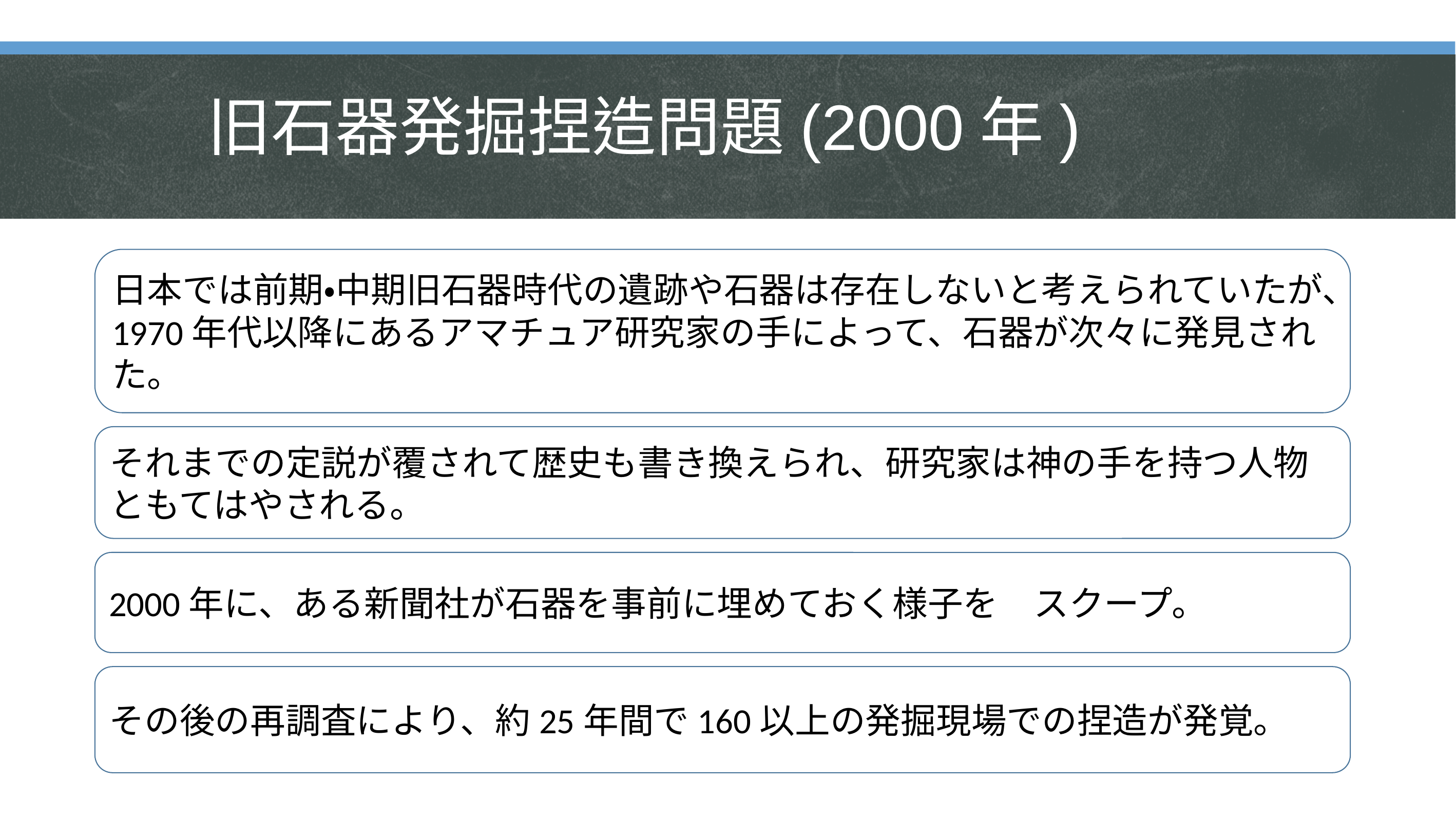

# 旧石器発掘捏造問題(2000年)
日本では前期・中期旧石器時代の遺跡や石器は存在しないと考えられていたが、1970年代以降にあるアマチュア研究家の手によって、石器が次々に発見された。
それまでの定説が覆されて歴史も書き換えられ、研究家は神の手を持つ人物ともてはやされる。
2000年に、ある新聞社が石器を事前に埋めておく様子を　スクープ。
その後の再調査により、約25年間で160以上の発掘現場での捏造が発覚。